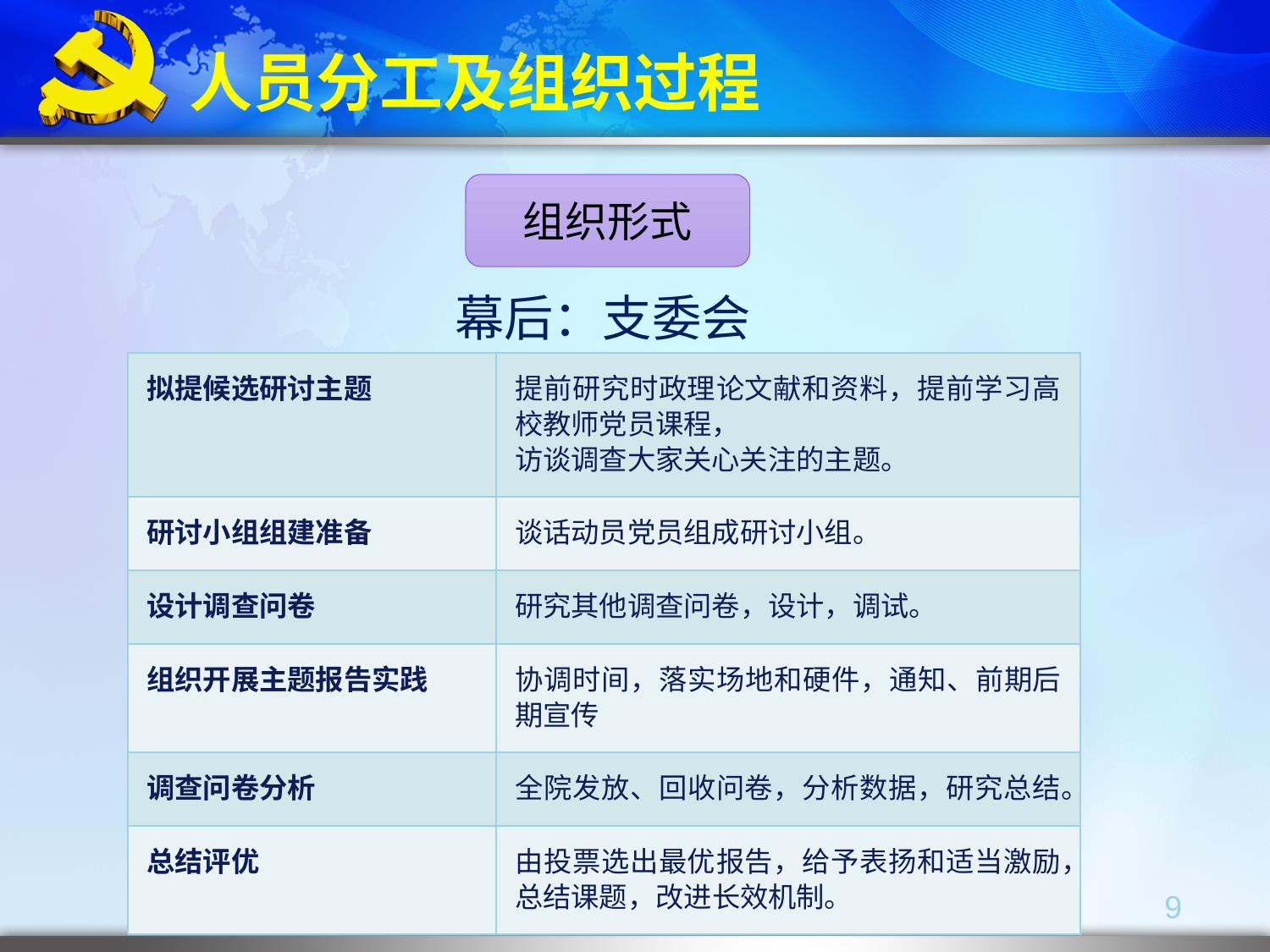

# 人员分工及组织过程
组织形式
幕后：支委会
| 拟提候选研讨主题 | 提前研究时政理论文献和资料，提前学习高校教师党员课程， 访谈调查大家关心关注的主题。 |
| --- | --- |
| 研讨小组组建准备 | 谈话动员党员组成研讨小组。 |
| 设计调查问卷 | 研究其他调查问卷，设计，调试。 |
| 组织开展主题报告实践 | 协调时间，落实场地和硬件，通知、前期后期宣传 |
| 调查问卷分析 | 全院发放、回收问卷，分析数据，研究总结。 |
| 总结评优 | 由投票选出最优报告，给予表扬和适当激励，总结课题，改进长效机制。 |